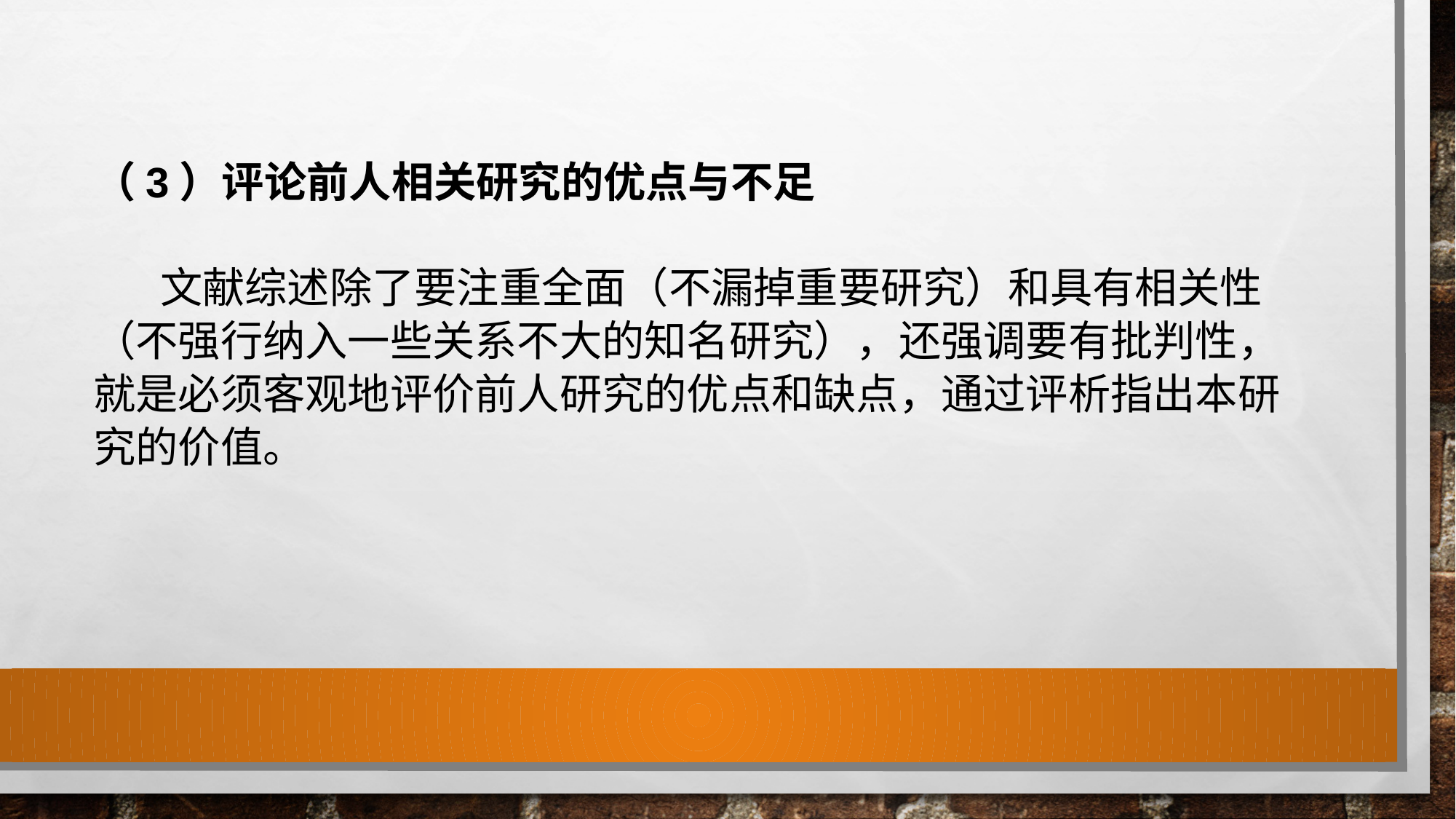

（3）评论前人相关研究的优点与不足

      文献综述除了要注重全面（不漏掉重要研究）和具有相关性（不强行纳入一些关系不大的知名研究），还强调要有批判性，就是必须客观地评价前人研究的优点和缺点，通过评析指出本研究的价值。